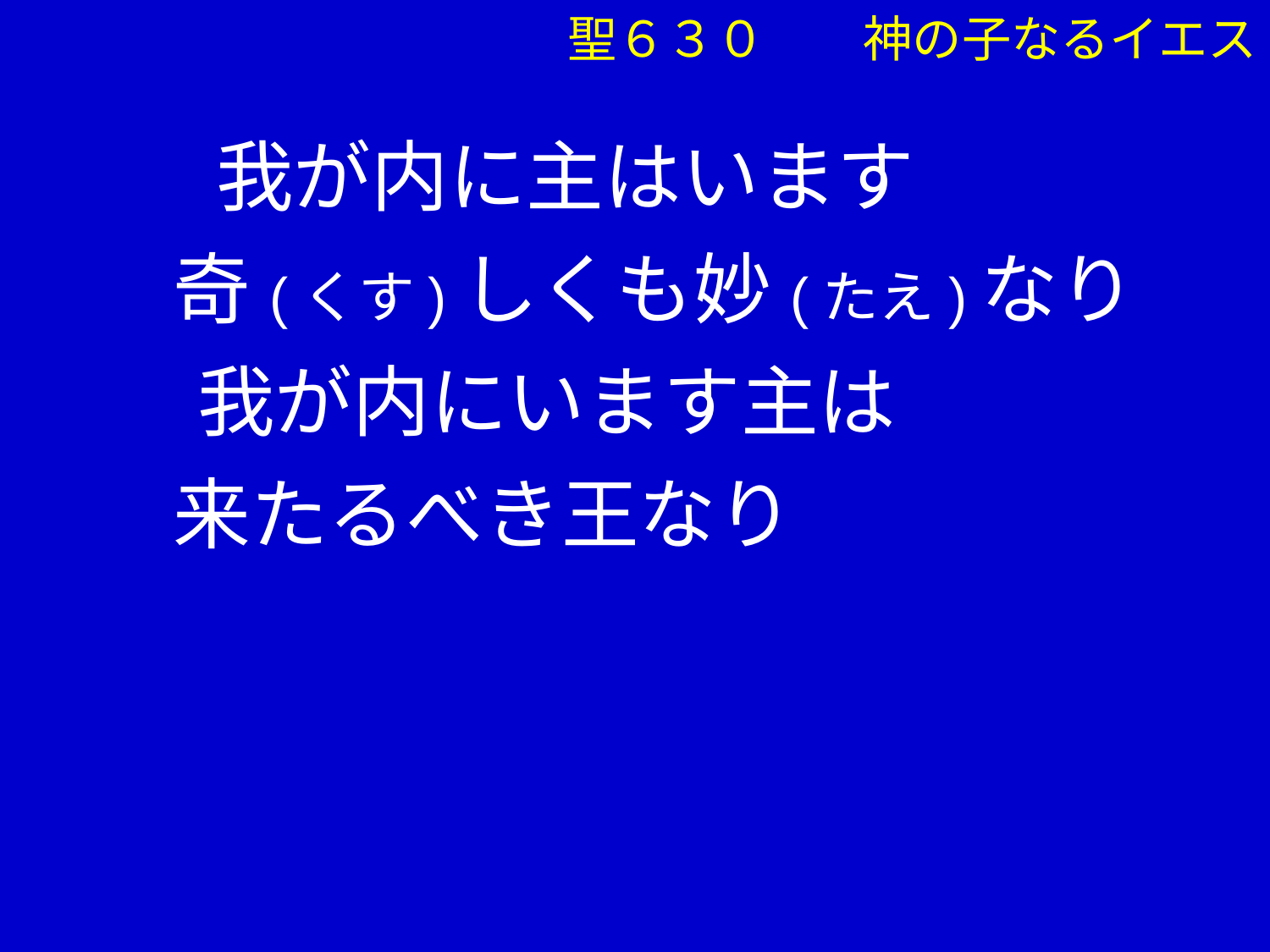

聖６３０　　神の子なるイエス
 　我が内に主はいます
   奇(くす)しくも妙(たえ)なり
　 我が内にいます主は
   来たるべき王なり